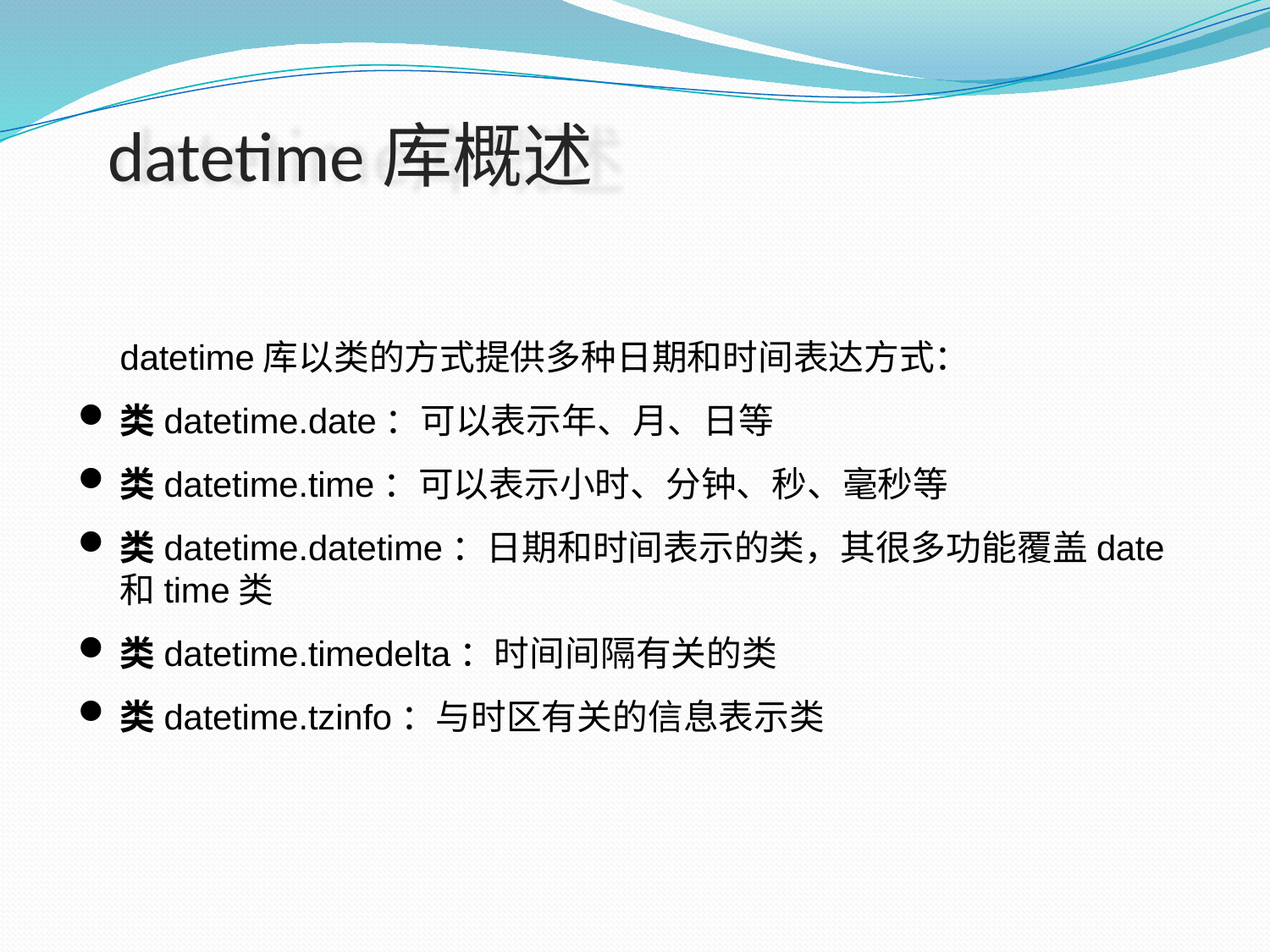

# datetime库概述
datetime库以类的方式提供多种日期和时间表达方式：
类datetime.date：可以表示年、月、日等
类datetime.time：可以表示小时、分钟、秒、毫秒等
类datetime.datetime：日期和时间表示的类，其很多功能覆盖date和time类
类datetime.timedelta：时间间隔有关的类
类datetime.tzinfo：与时区有关的信息表示类